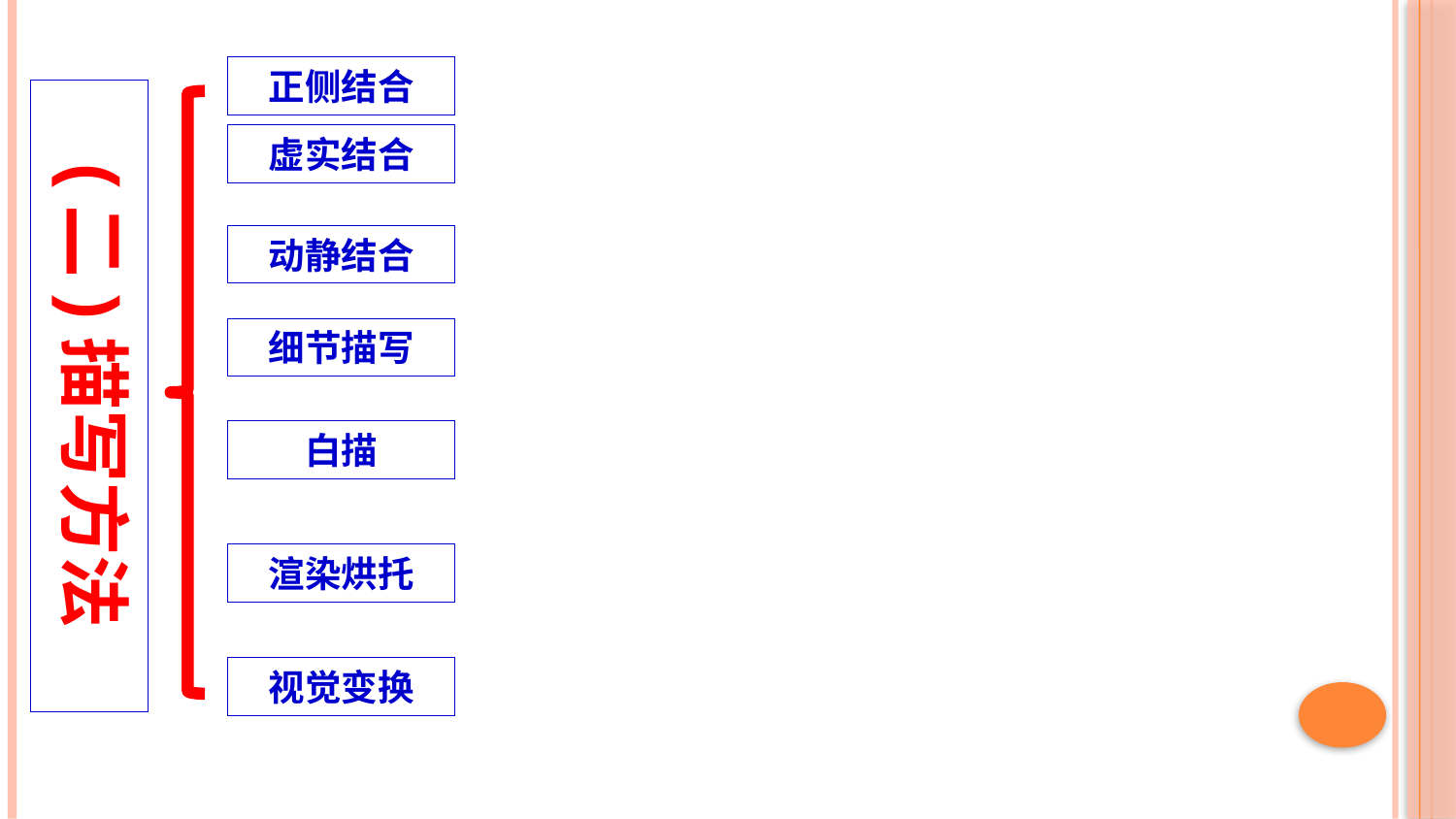

正侧结合
(二)描写方法

虚实结合
动静结合
细节描写
白描
渲染烘托
视觉变换